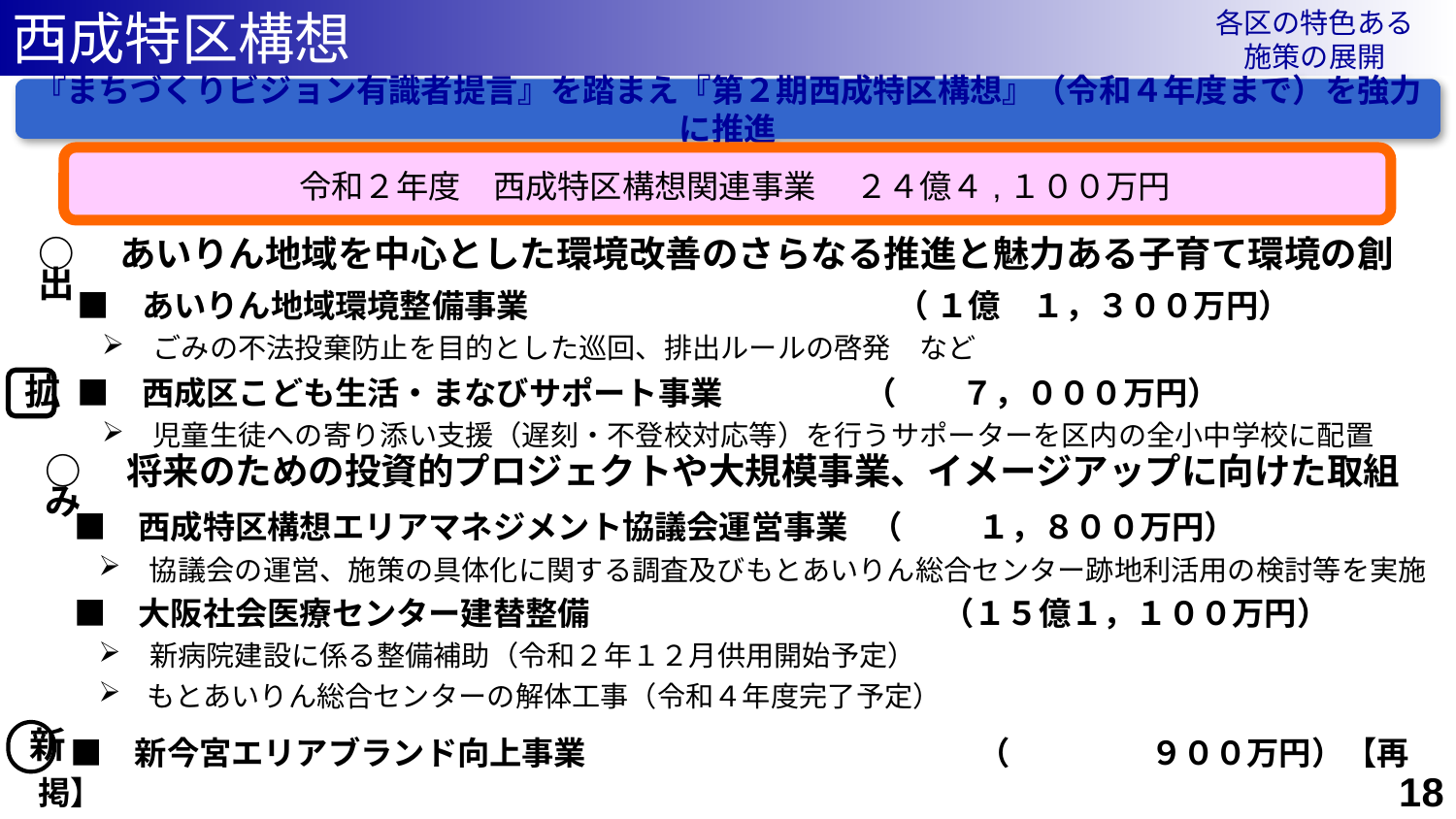

西成特区構想
各区の特色ある
施策の展開
『まちづくりビジョン有識者提言』を踏まえ『第２期西成特区構想』（令和４年度まで）を強力に推進
　令和２年度　西成特区構想関連事業　 ２４億４,１００万円
○　あいりん地域を中心とした環境改善のさらなる推進と魅力ある子育て環境の創出
　■　あいりん地域環境整備事業　       　　　　　　　        （ １億　１，３００万円）
　ごみの不法投棄防止を目的とした巡回、排出ルールの啓発　など
　■　西成区こども生活・まなびサポート事業　               （         ７，０００万円）
　児童生徒への寄り添い支援（遅刻・不登校対応等）を行うサポーターを区内の全小中学校に配置
拡
○　将来のための投資的プロジェクトや大規模事業、イメージアップに向けた取組み
　■　西成特区構想エリアマネジメント協議会運営事業   （     　 １，８００万円）
　協議会の運営、施策の具体化に関する調査及びもとあいりん総合センター跡地利活用の検討等を実施

　■　大阪社会医療センター建替整備 　　　　　　　　　　   （１５億１，１００万円）
　新病院建設に係る整備補助（令和２年１２月供用開始予定）
   もとあいりん総合センターの解体工事（令和４年度完了予定）
新
　■　新今宮エリアブランド向上事業　　　　　　　　　　　     （     　　　 ９００万円）【再掲】
　民間事業者と連携し、「新今宮エリア」のエリアブランドの確立に向けたプロモーション活動を実施

18